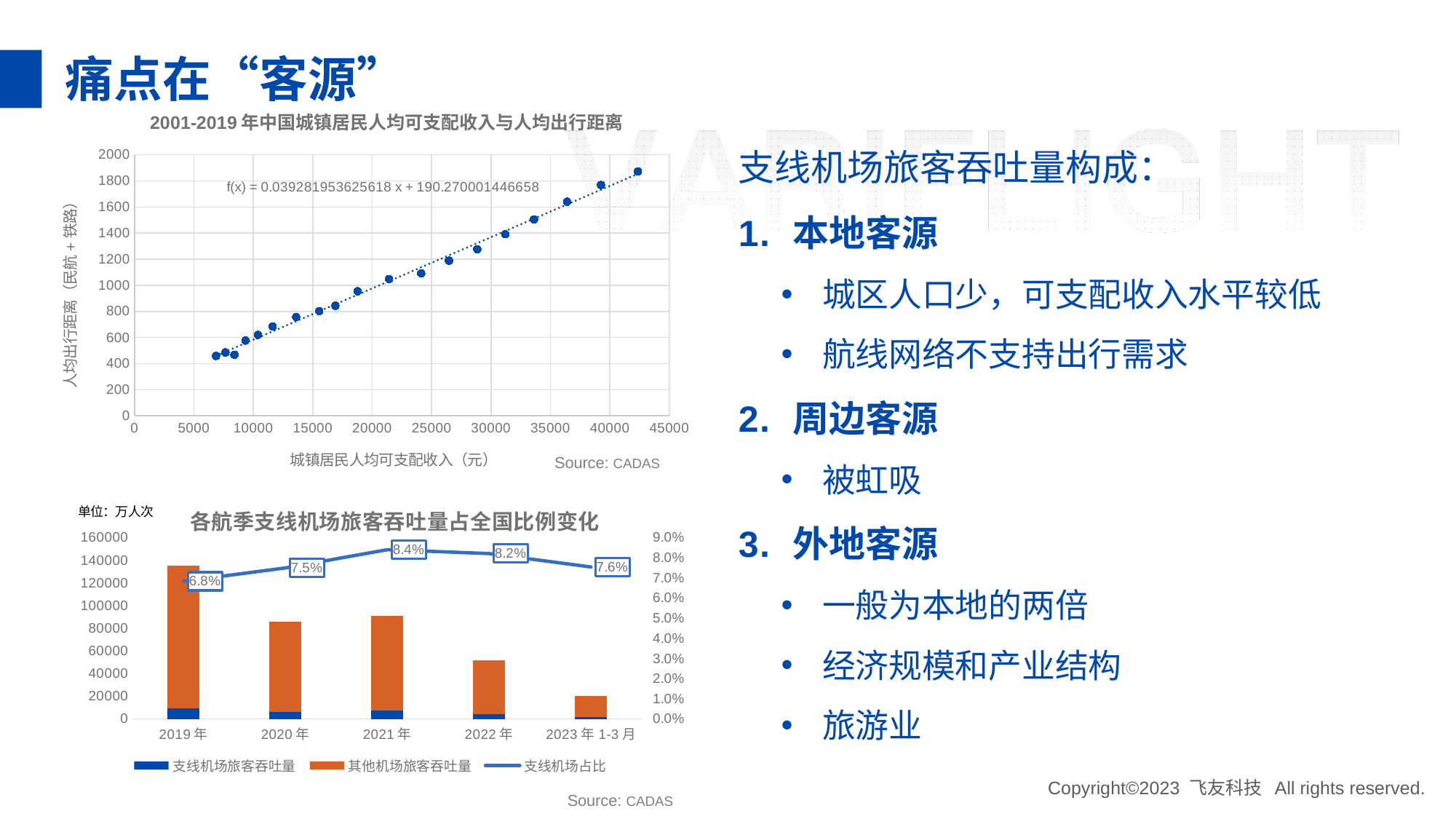

痛点在“客源”

### Chart: 2001-2019年中国城镇居民人均可支配收入与人均出行距离

| Category |  |
|---|---|
支线机场旅客吞吐量构成：
本地客源
城区人口少，可支配收入水平较低
航线网络不支持出行需求
周边客源
被虹吸
外地客源
一般为本地的两倍
经济规模和产业结构
旅游业
Source: CADAS

### Chart: 各航季支线机场旅客吞吐量占全国比例变化

| Category | 支线机场旅客吞吐量 | 其他机场旅客吞吐量 | 支线机场占比 |
|---|---|---|---|
| 2019年 | 9249.4 | 125913.4 | 0.0684315506929421 |
| 2020年 | 6431.9 | 79284.0 | 0.0750374201285876 |
| 2021年 | 7631.8 | 83113.5 | 0.0841013253578973 |
| 2022年 | 4270.7 | 47696.0 | 0.0821814739054048 |
| 2023年1-3月 | 1554.3 | 19029.6 | 0.0755104717764855 |
Source: CADAS